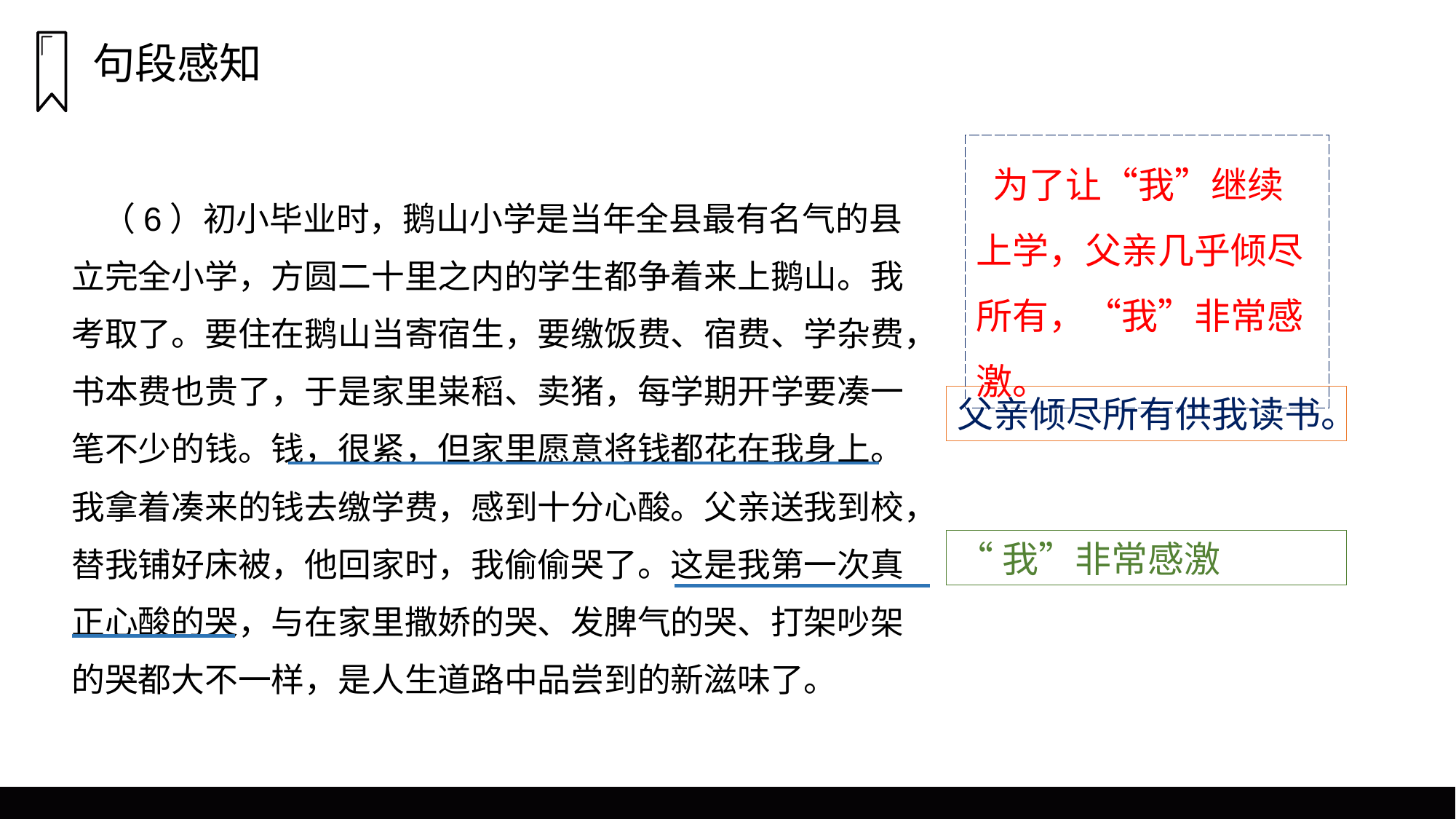

句段感知
 为了让“我”继续上学，父亲几乎倾尽所有，“我”非常感激。
   （6）初小毕业时，鹅山小学是当年全县最有名气的县立完全小学，方圆二十里之内的学生都争着来上鹅山。我考取了。要住在鹅山当寄宿生，要缴饭费、宿费、学杂费，书本费也贵了，于是家里粜稻、卖猪，每学期开学要凑一笔不少的钱。钱，很紧，但家里愿意将钱都花在我身上。我拿着凑来的钱去缴学费，感到十分心酸。父亲送我到校，替我铺好床被，他回家时，我偷偷哭了。这是我第一次真正心酸的哭，与在家里撒娇的哭、发脾气的哭、打架吵架的哭都大不一样，是人生道路中品尝到的新滋味了。
父亲倾尽所有供我读书。
“我”非常感激